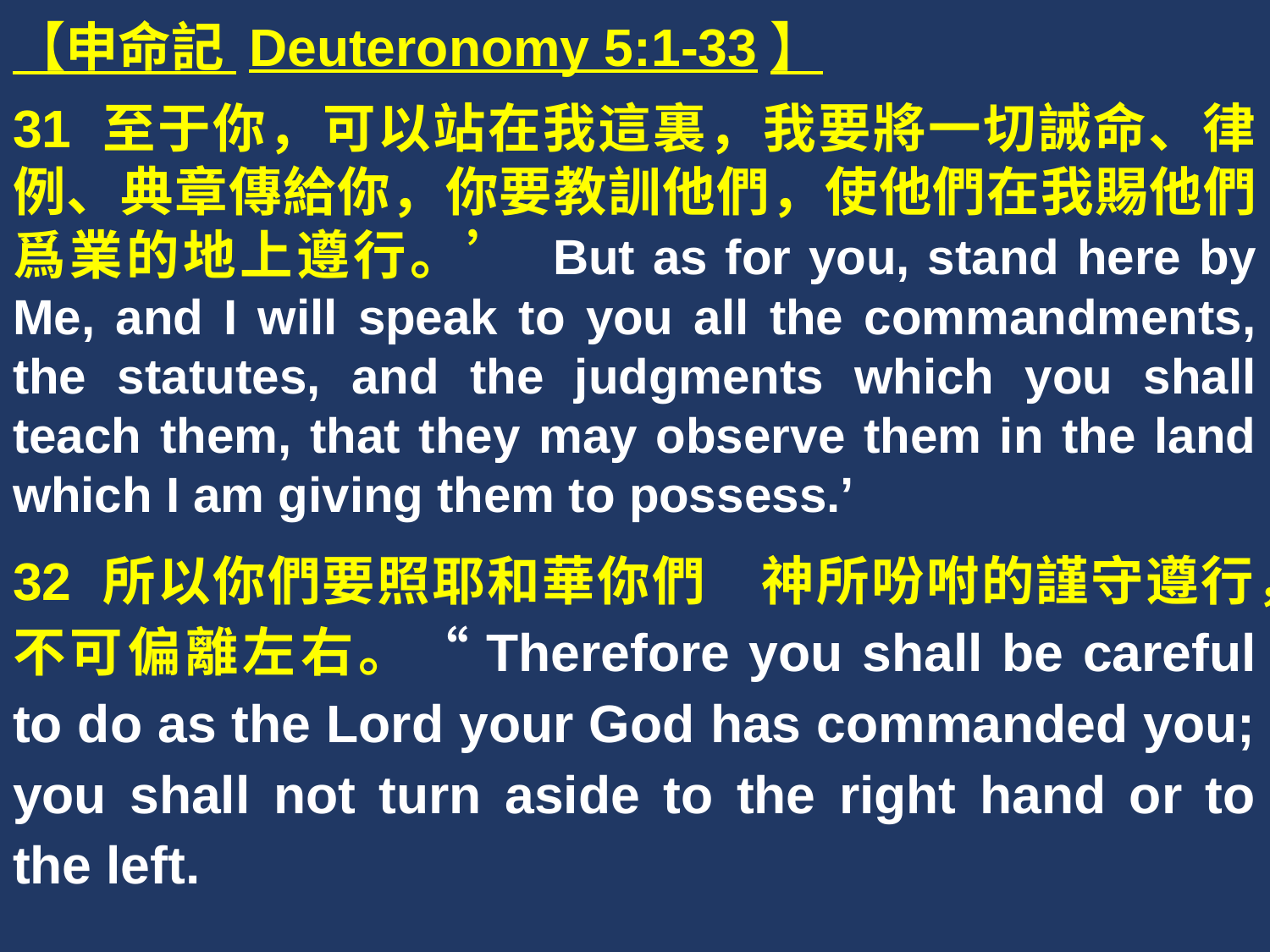

【申命記 Deuteronomy 5:1-33】
31 至于你，可以站在我這裏，我要將一切誡命、律例、典章傳給你，你要教訓他們，使他們在我賜他們爲業的地上遵行。’ But as for you, stand here by Me, and I will speak to you all the commandments, the statutes, and the judgments which you shall teach them, that they may observe them in the land which I am giving them to possess.’
32 所以你們要照耶和華你們　神所吩咐的謹守遵行，不可偏離左右。“Therefore you shall be careful to do as the Lord your God has commanded you; you shall not turn aside to the right hand or to the left.